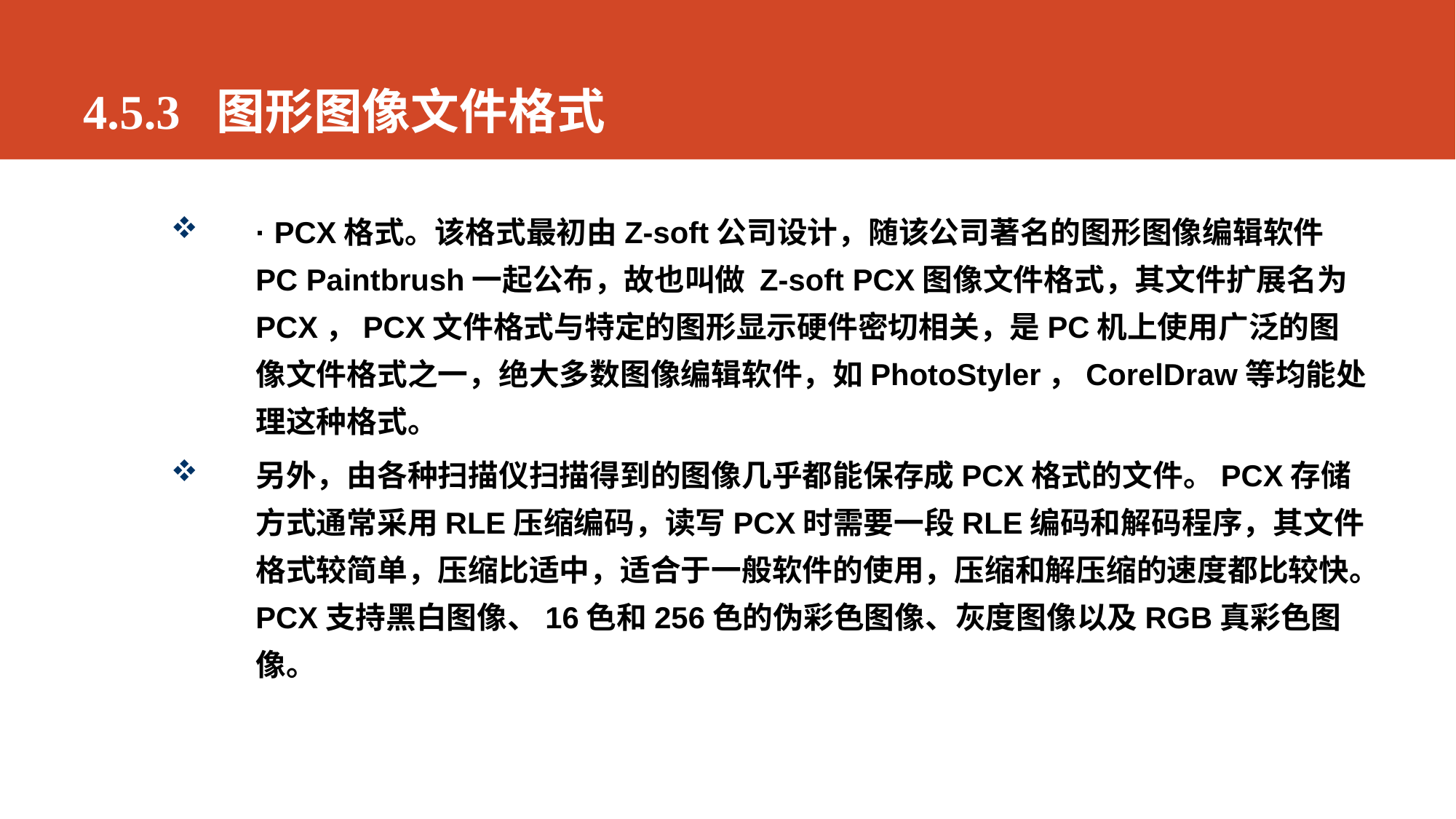

# 4.5.3  图形图像文件格式
· PCX格式。该格式最初由Z-soft公司设计，随该公司著名的图形图像编辑软件PC Paintbrush一起公布，故也叫做 Z-soft PCX图像文件格式，其文件扩展名为PCX，PCX文件格式与特定的图形显示硬件密切相关，是PC机上使用广泛的图像文件格式之一，绝大多数图像编辑软件，如PhotoStyler，CorelDraw等均能处理这种格式。
另外，由各种扫描仪扫描得到的图像几乎都能保存成PCX格式的文件。PCX存储方式通常采用RLE压缩编码，读写PCX时需要一段RLE编码和解码程序，其文件格式较简单，压缩比适中，适合于一般软件的使用，压缩和解压缩的速度都比较快。PCX支持黑白图像、16色和256色的伪彩色图像、灰度图像以及RGB真彩色图像。